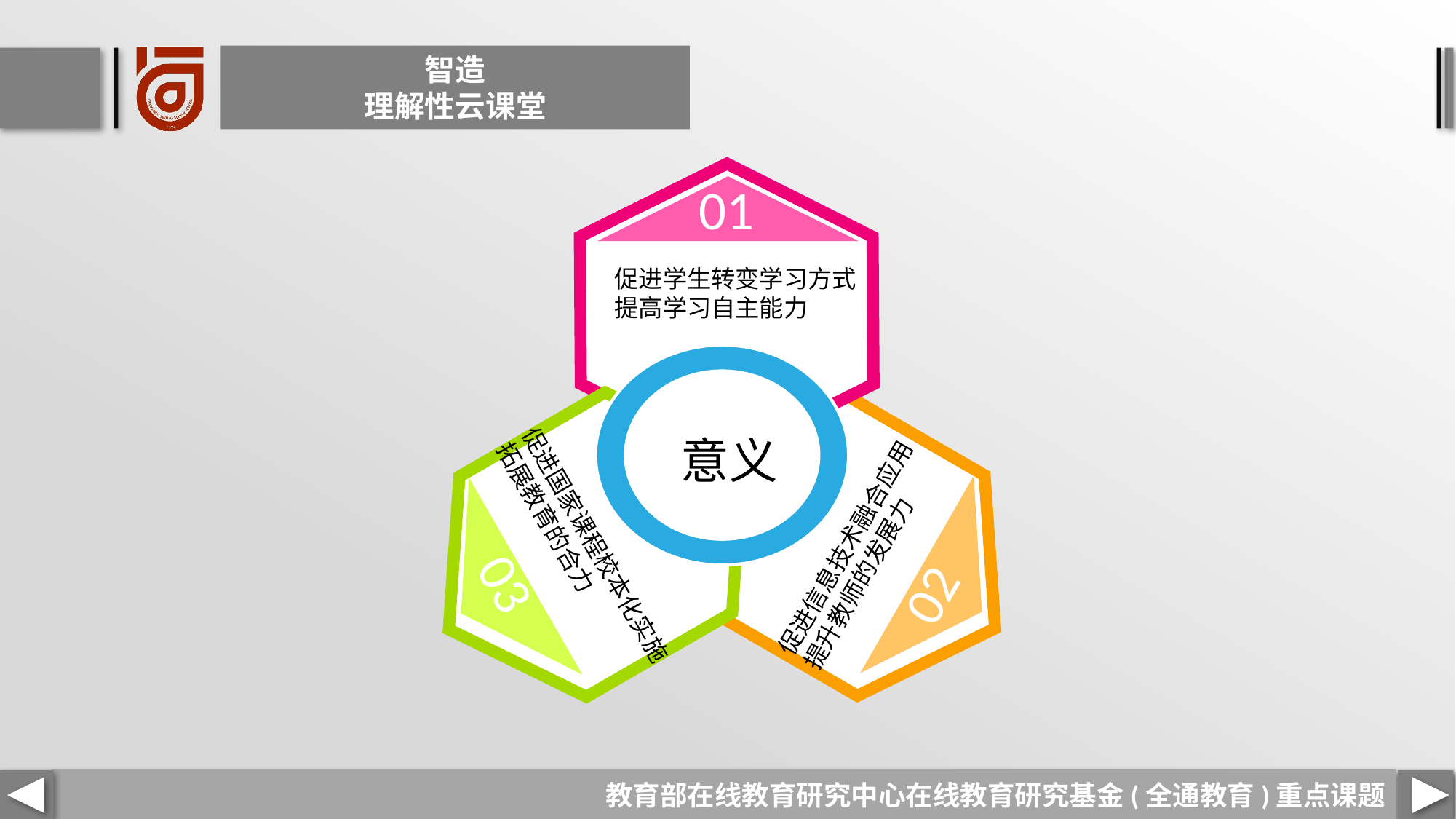

智造
理解性云课堂

01

促进学生转变学习方式
提高学习自主能力

意义

促进国家课程校本化实施
拓展教育的合力
03

促进信息技术融合应用
提升教师的发展力
02